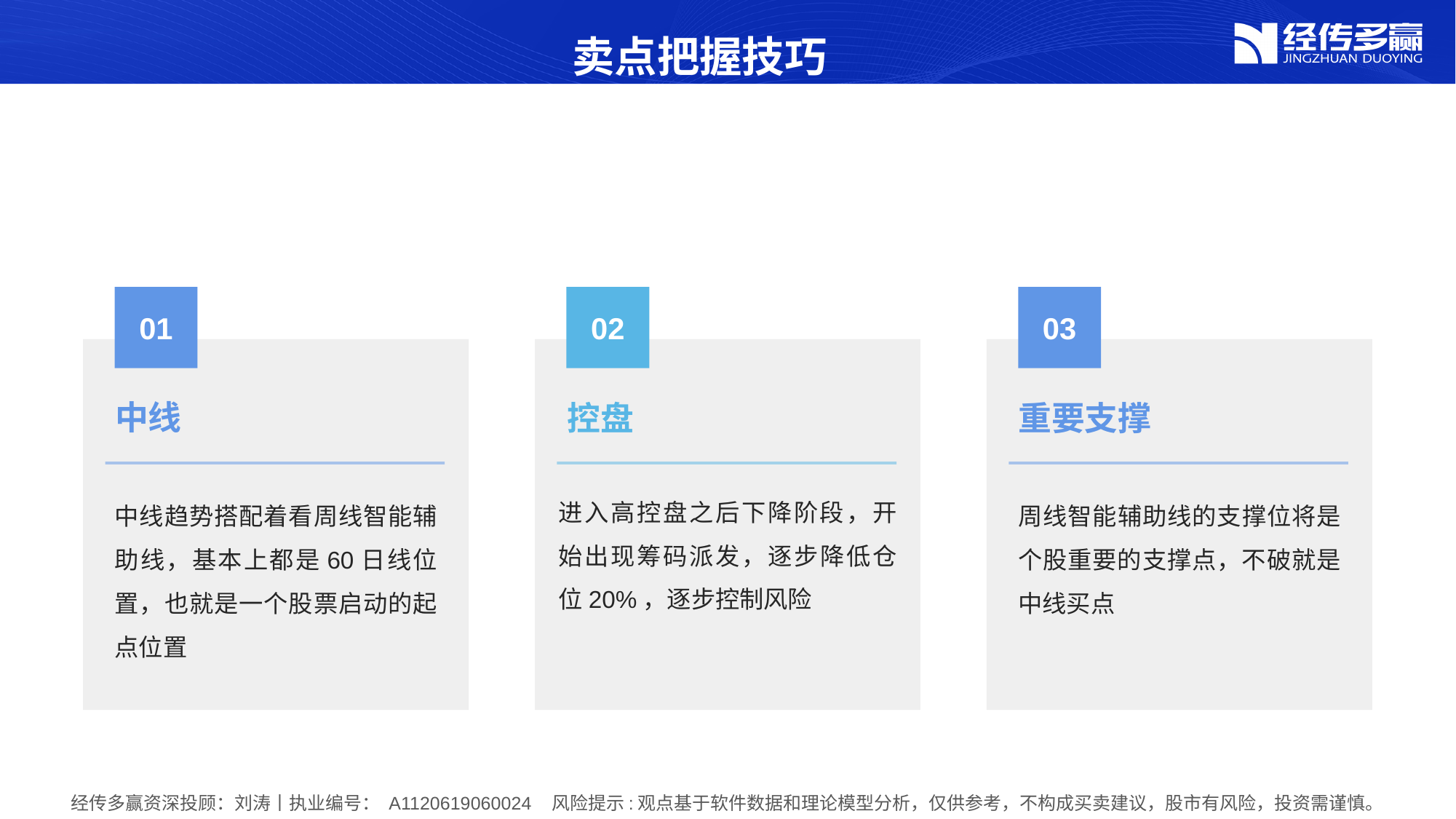

卖点把握技巧
01
02
03

中线
控盘
重要支撑
进入高控盘之后下降阶段，开始出现筹码派发，逐步降低仓位20%，逐步控制风险
中线趋势搭配着看周线智能辅助线，基本上都是60日线位置，也就是一个股票启动的起点位置
周线智能辅助线的支撑位将是个股重要的支撑点，不破就是中线买点